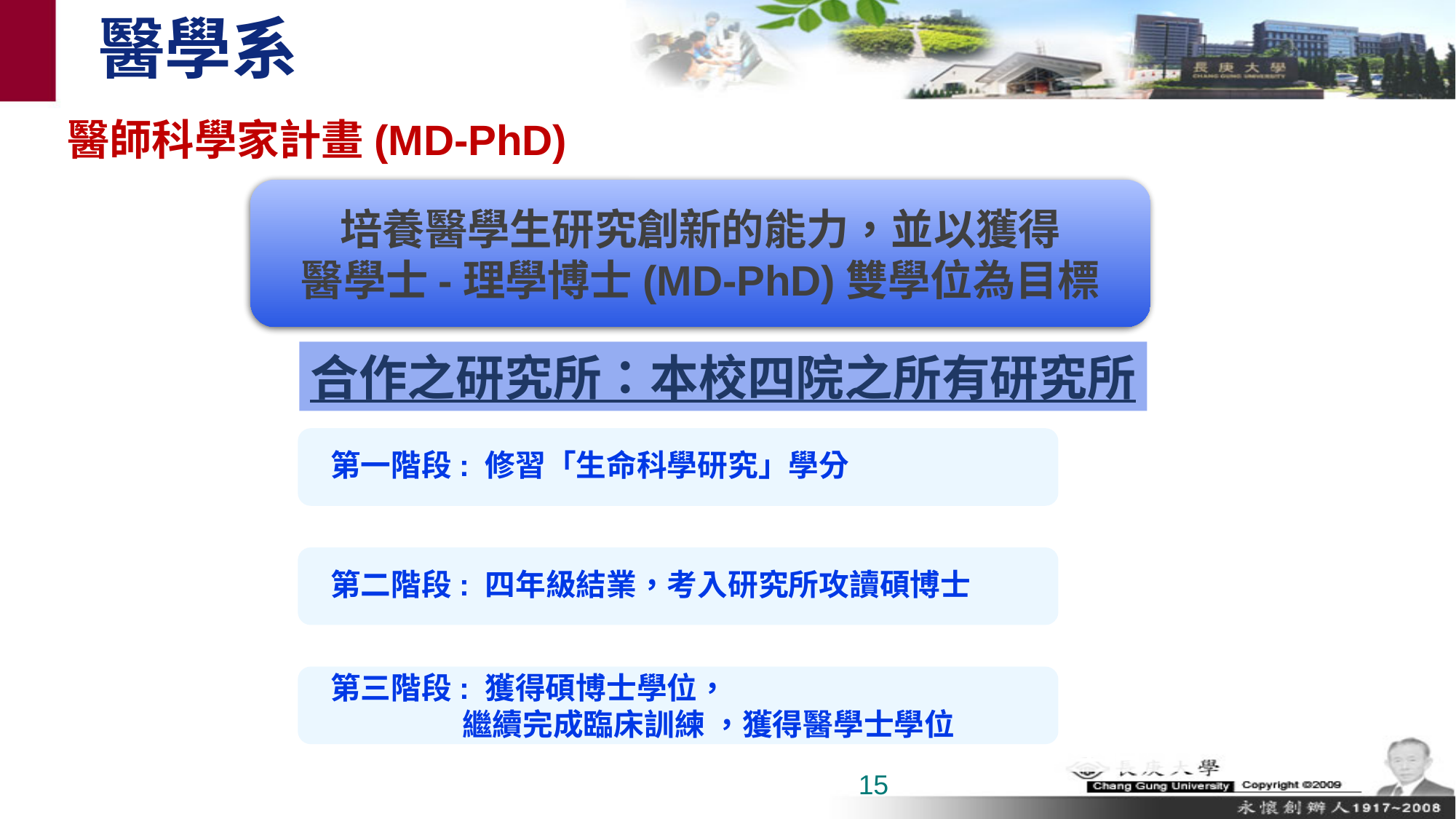

醫學系
醫師科學家計畫(MD-PhD)
培養醫學生研究創新的能力，並以獲得
醫學士-理學博士(MD-PhD)雙學位為目標
合作之研究所：本校四院之所有研究所
第一階段: 修習「生命科學研究」學分
第二階段: 四年級結業，考入研究所攻讀碩博士
第三階段: 獲得碩博士學位，
                  繼續完成臨床訓練 ，獲得醫學士學位
醫學系學生自入學即強調「先學做人，再學當良醫」，所以本系擁有全國醫學院最健全獨立的「醫學人文學科」及一貫的課程。

藉由課程設計與小組討論反思活動，讓醫學人文的精神，深入本系學生的內心，讓學生在進入臨床學習及將來的醫師養成專業素養，奠下基石
15